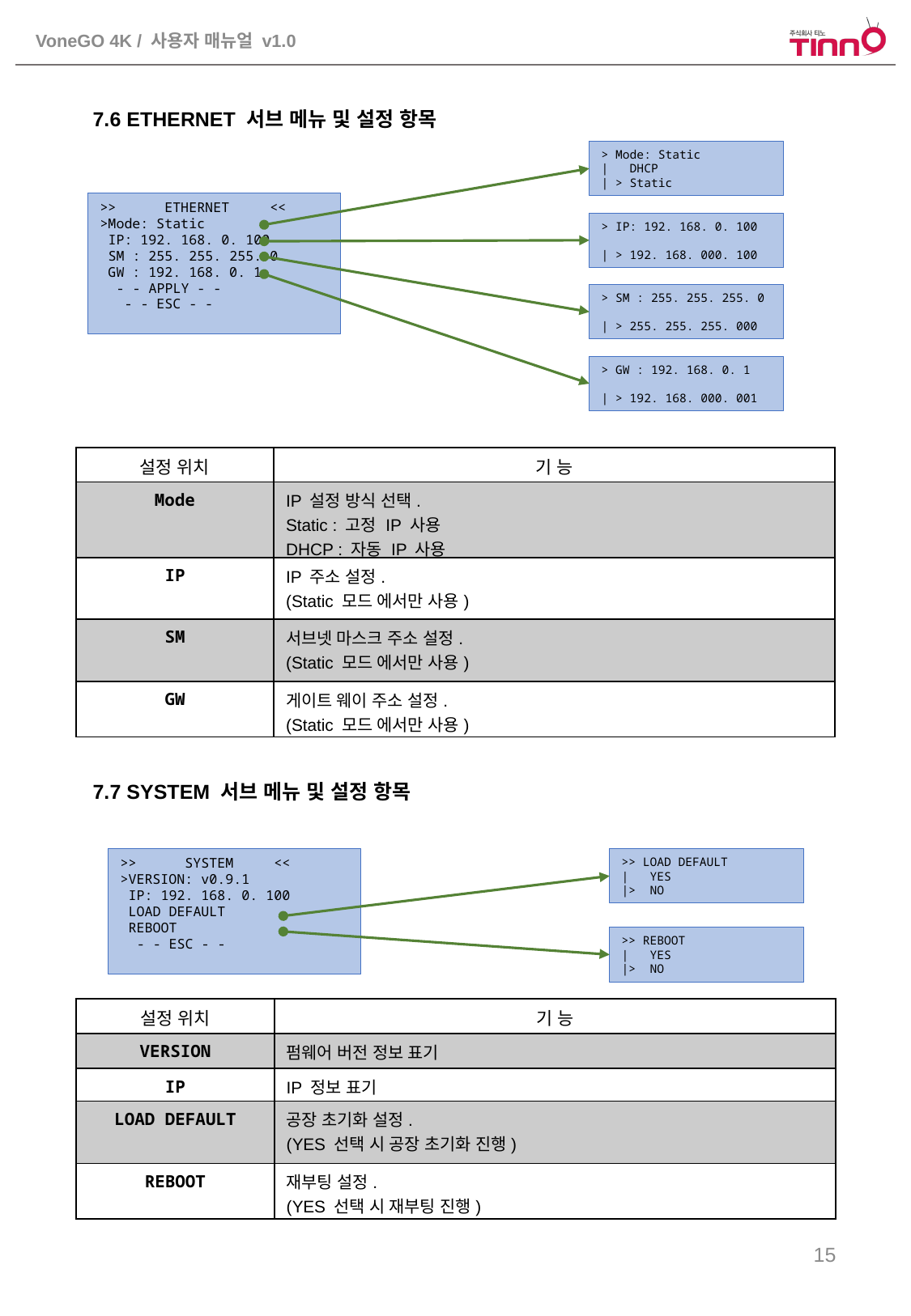

7.6 ETHERNET 서브 메뉴 및 설정 항목
> Mode: Static
|   DHCP
| > Static
>>      ETHERNET     <<
>Mode: Static
 IP: 192. 168. 0. 100
 SM : 255. 255. 255. 0
 GW : 192. 168. 0. 1
  - - APPLY - -
   - - ESC - -

> IP: 192. 168. 0. 100

| > 192. 168. 000. 100
> SM : 255. 255. 255. 0
| > 255. 255. 255. 000
> GW : 192. 168. 0. 1

| > 192. 168. 000. 001
| 설정 위치 | 기 능 |
| --- | --- |
| Mode | IP 설정 방식 선택. Static : 고정 IP 사용 DHCP : 자동 IP 사용 |
| IP | IP 주소 설정. (Static 모드 에서만 사용) |
| SM | 서브넷 마스크 주소 설정. (Static 모드 에서만 사용) |
| GW | 게이트 웨이 주소 설정. (Static 모드 에서만 사용) |
7.7 SYSTEM 서브 메뉴 및 설정 항목
>> LOAD DEFAULT
|   YES
|>  NO
>>      SYSTEM     <<
>VERSION: v0.9.1
 IP: 192. 168. 0. 100
 LOAD DEFAULT
 REBOOT
  - - ESC - -

>> REBOOT
|   YES
|>  NO
| 설정 위치 | 기 능 |
| --- | --- |
| VERSION | 펌웨어 버전 정보 표기 |
| IP | IP 정보 표기 |
| LOAD DEFAULT | 공장 초기화 설정. (YES 선택 시 공장 초기화 진행) |
| REBOOT | 재부팅 설정. (YES 선택 시 재부팅 진행) |
15